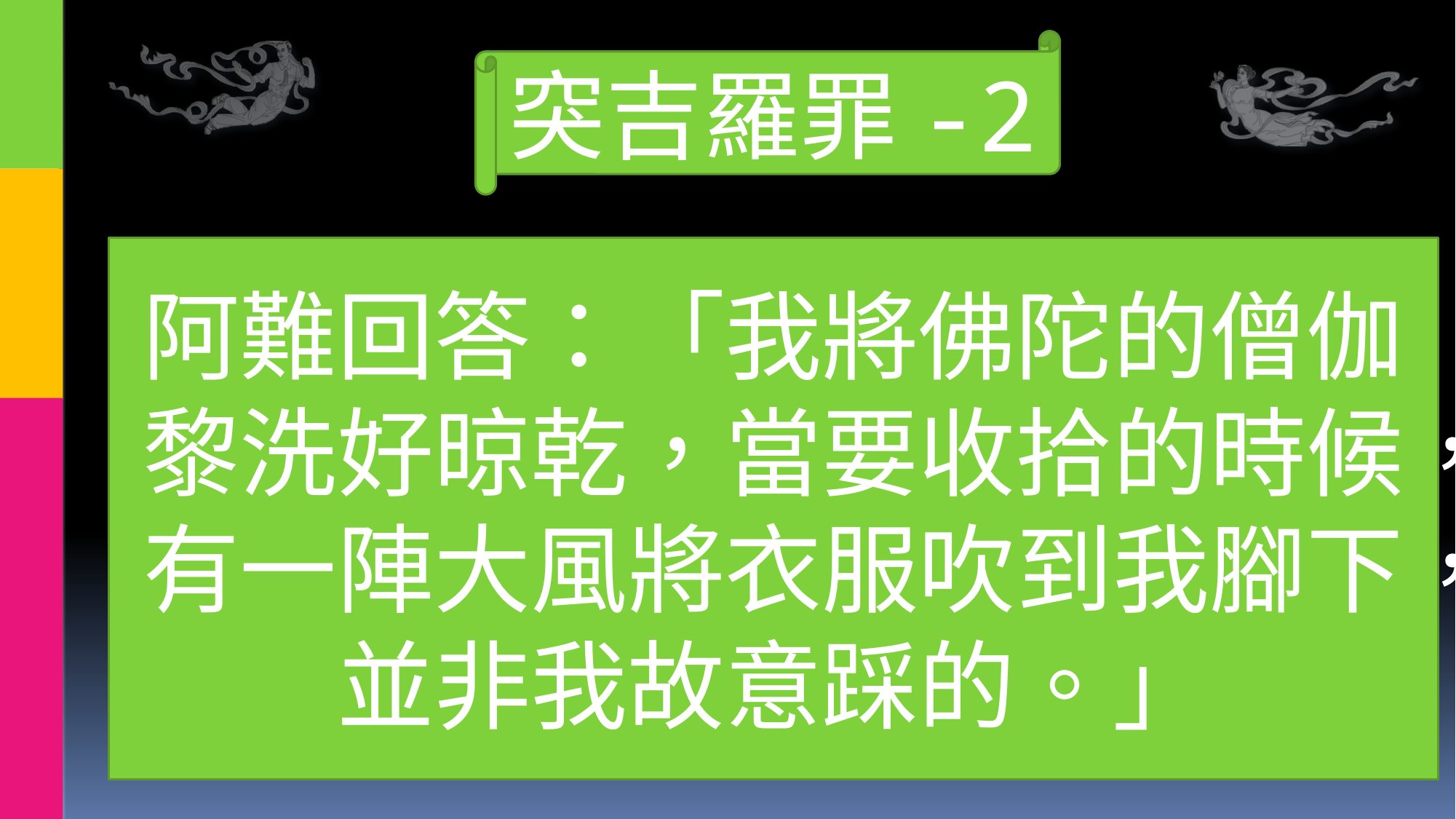

突吉羅罪-2
阿難回答：「我將佛陀的僧伽黎洗好晾乾，當要收拾的時候，有一陣大風將衣服吹到我腳下，並非我故意踩的。」